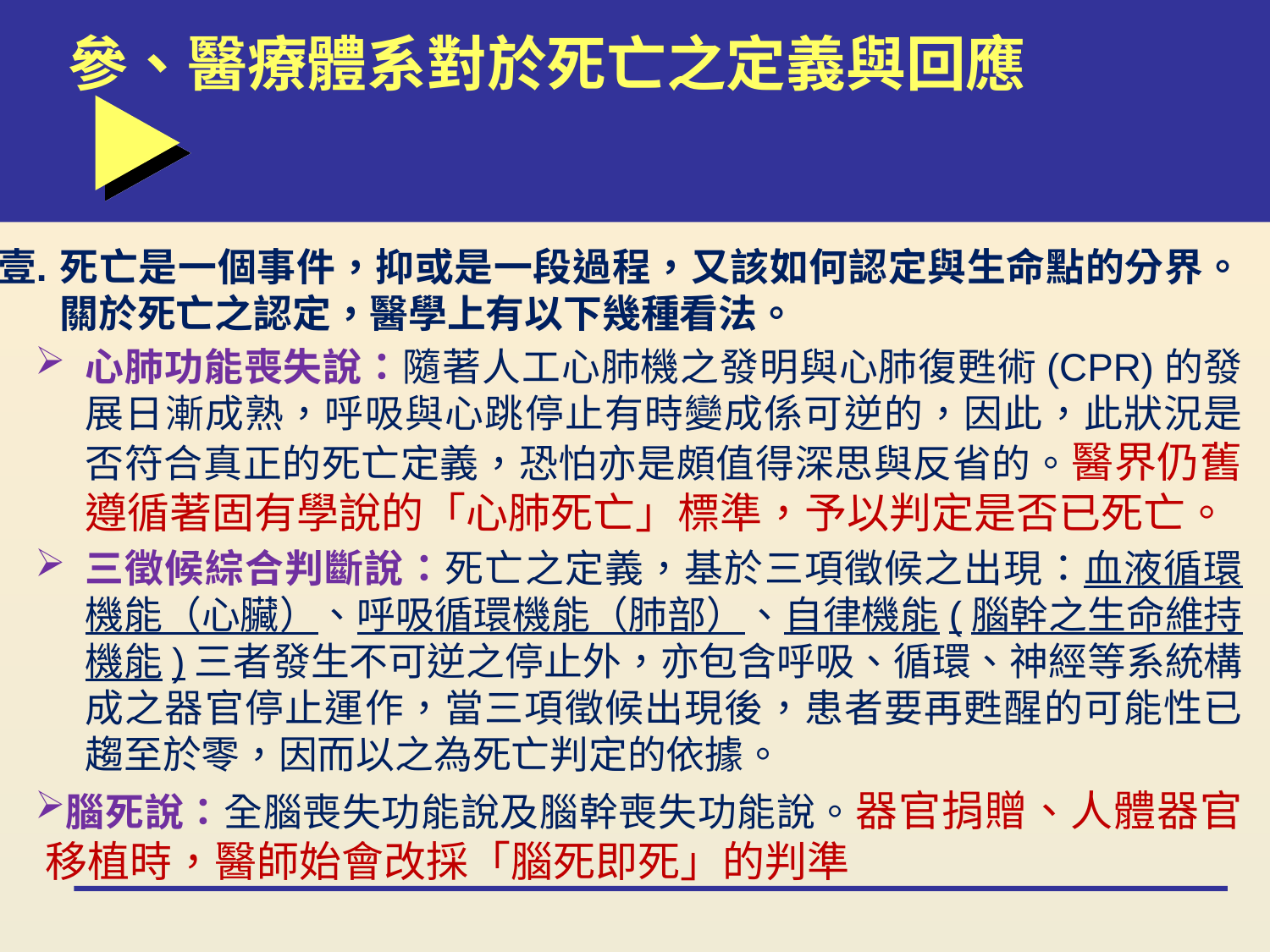

參、醫療體系對於死亡之定義與回應
死亡是一個事件，抑或是一段過程，又該如何認定與生命點的分界。關於死亡之認定，醫學上有以下幾種看法。
心肺功能喪失說：隨著人工心肺機之發明與心肺復甦術(CPR)的發展日漸成熟，呼吸與心跳停止有時變成係可逆的，因此，此狀況是否符合真正的死亡定義，恐怕亦是頗值得深思與反省的。醫界仍舊遵循著固有學說的「心肺死亡」標準，予以判定是否已死亡。
三徵候綜合判斷說：死亡之定義，基於三項徵候之出現：血液循環機能（心臟）、呼吸循環機能（肺部）、自律機能(腦幹之生命維持機能)三者發生不可逆之停止外，亦包含呼吸、循環、神經等系統構成之器官停止運作，當三項徵候出現後，患者要再甦醒的可能性已趨至於零，因而以之為死亡判定的依據。
腦死說：全腦喪失功能說及腦幹喪失功能說。器官捐贈、人體器官移植時，醫師始會改採「腦死即死」的判準